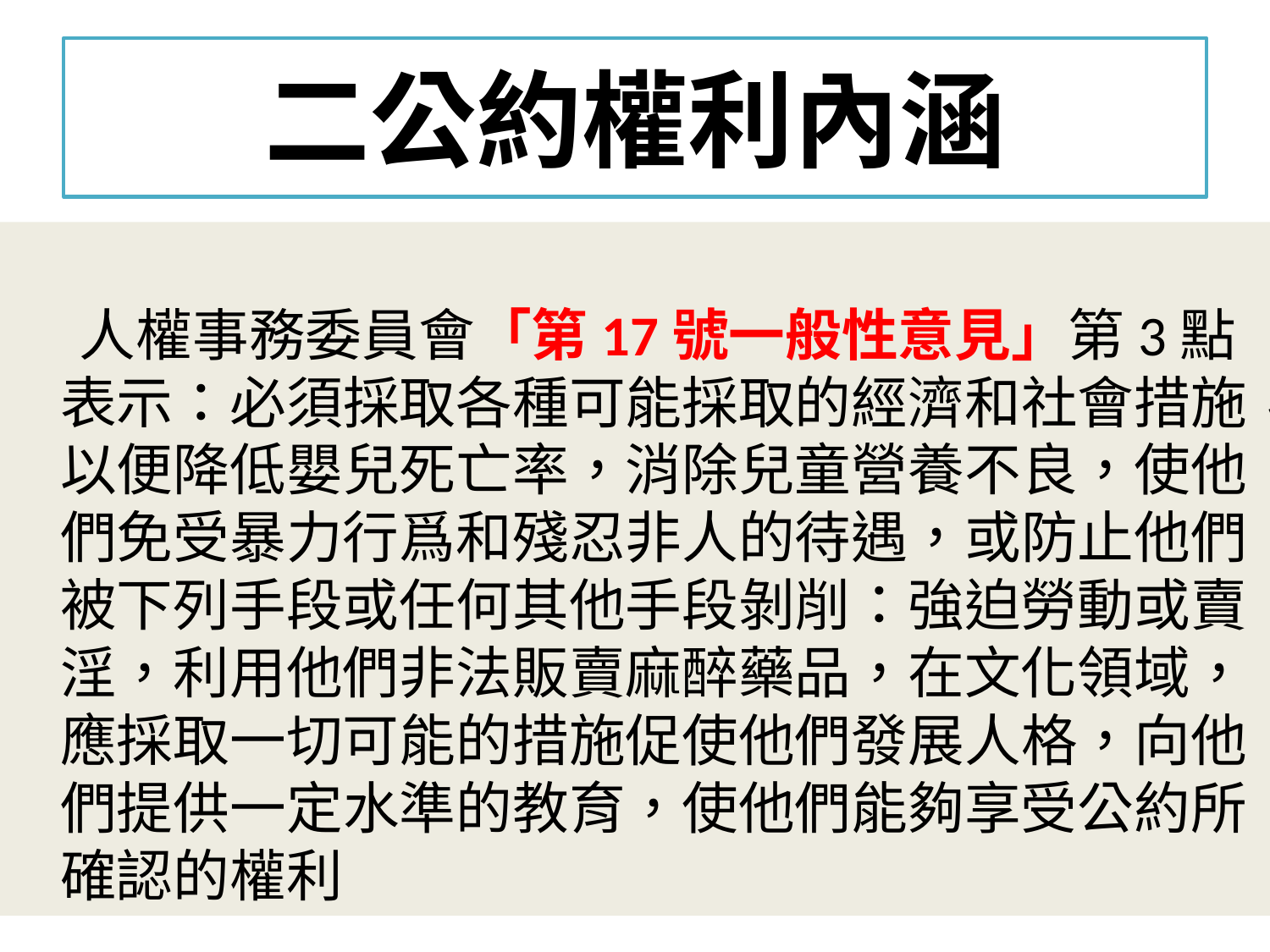

# 二公約權利內涵

     人權事務委員會「第17號一般性意見」第3點表示：必須採取各種可能採取的經濟和社會措施，以便降低嬰兒死亡率，消除兒童營養不良，使他們免受暴力行爲和殘忍非人的待遇，或防止他們被下列手段或任何其他手段剝削：強迫勞動或賣淫，利用他們非法販賣麻醉藥品，在文化領域，應採取一切可能的措施促使他們發展人格，向他們提供一定水準的教育，使他們能夠享受公約所確認的權利